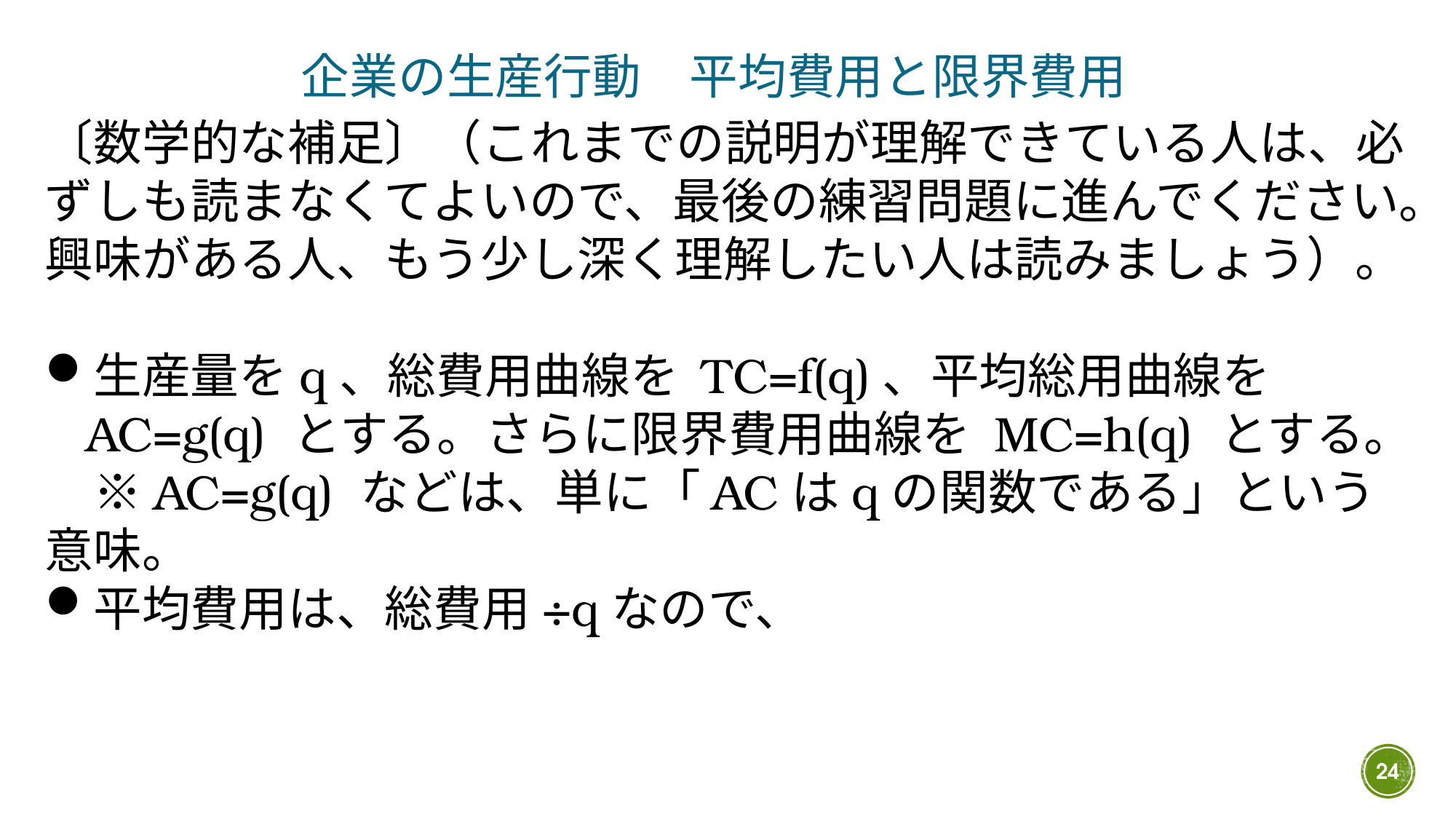

企業の生産行動　平均費用と限界費用
〔数学的な補足〕（これまでの説明が理解できている人は、必ずしも読まなくてよいので、最後の練習問題に進んでください。興味がある人、もう少し深く理解したい人は読みましょう）。

生産量をq、総費用曲線を TC=f(q)、平均総用曲線を AC=g(q) とする。さらに限界費用曲線を MC=h(q) とする。
　※AC=g(q) などは、単に「ACはqの関数である」という意味。
平均費用は、総費用÷qなので、

24